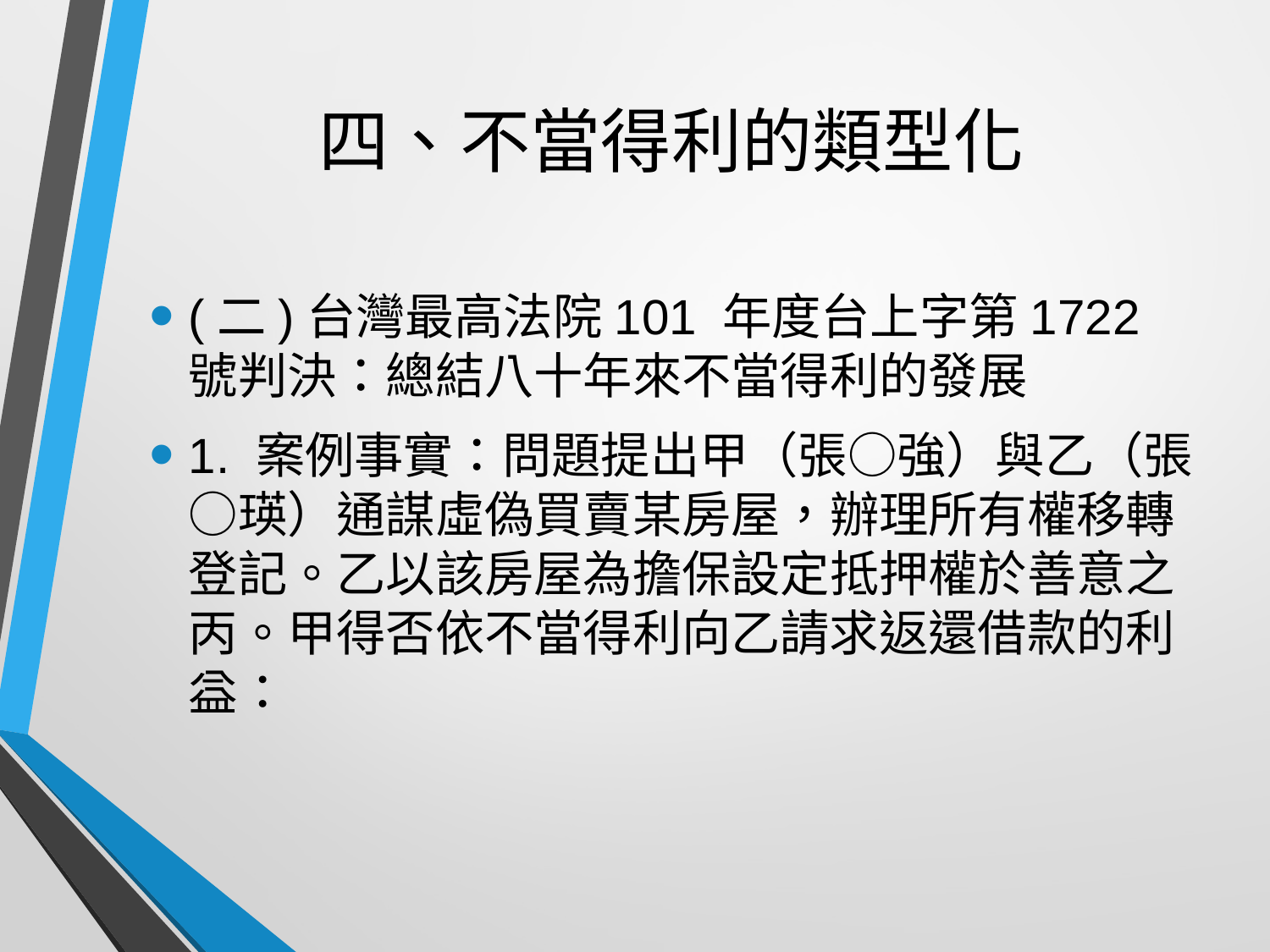

# 四、不當得利的類型化
(二)台灣最高法院101 年度台上字第1722 號判決：總結八十年來不當得利的發展
1. 案例事實：問題提出甲（張○強）與乙（張○瑛）通謀虛偽買賣某房屋，辦理所有權移轉登記。乙以該房屋為擔保設定抵押權於善意之丙。甲得否依不當得利向乙請求返還借款的利益：